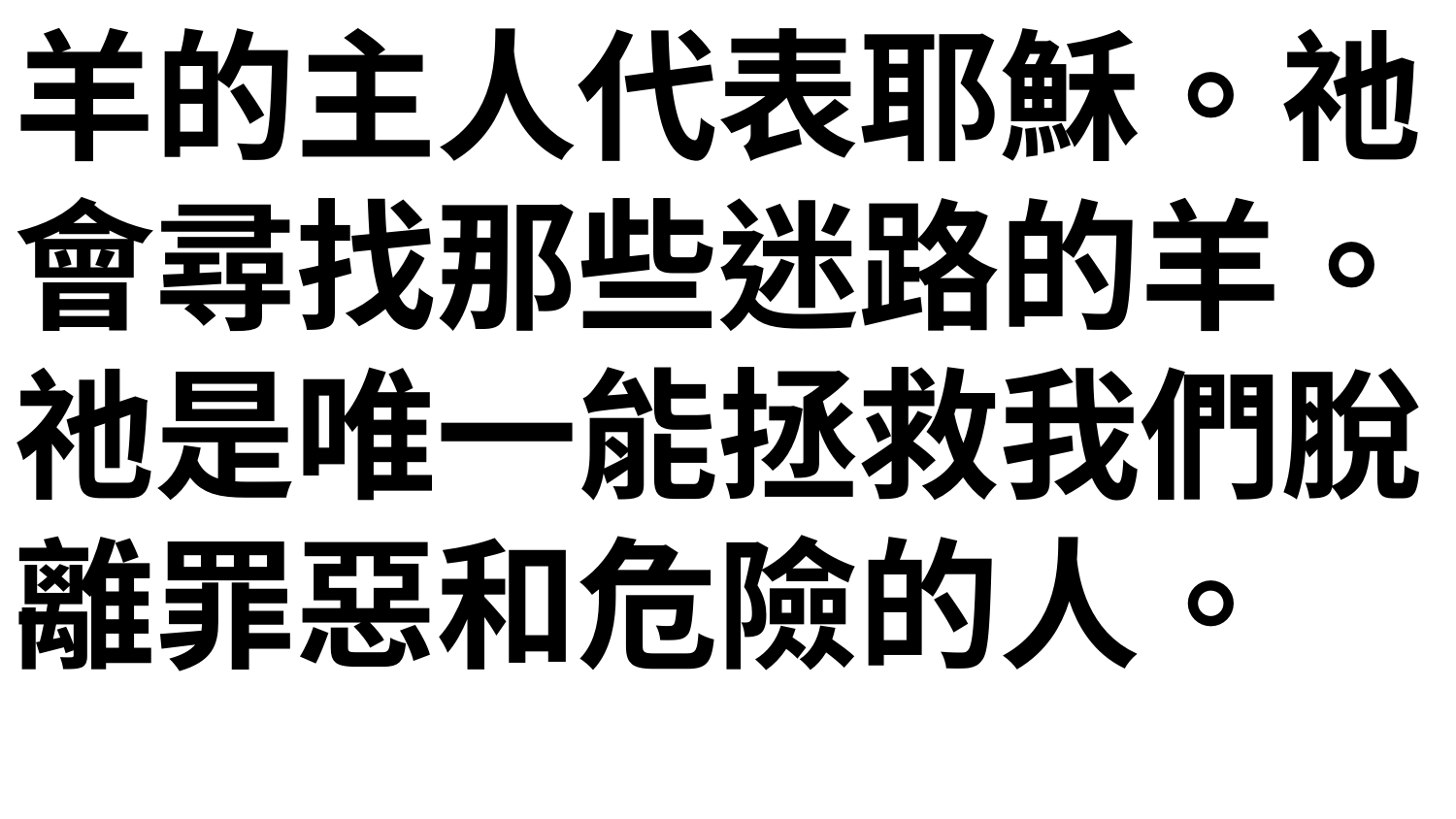

羊的主人代表耶穌。祂會尋找那些迷路的羊。祂是唯一能拯救我們脫離罪惡和危險的人。